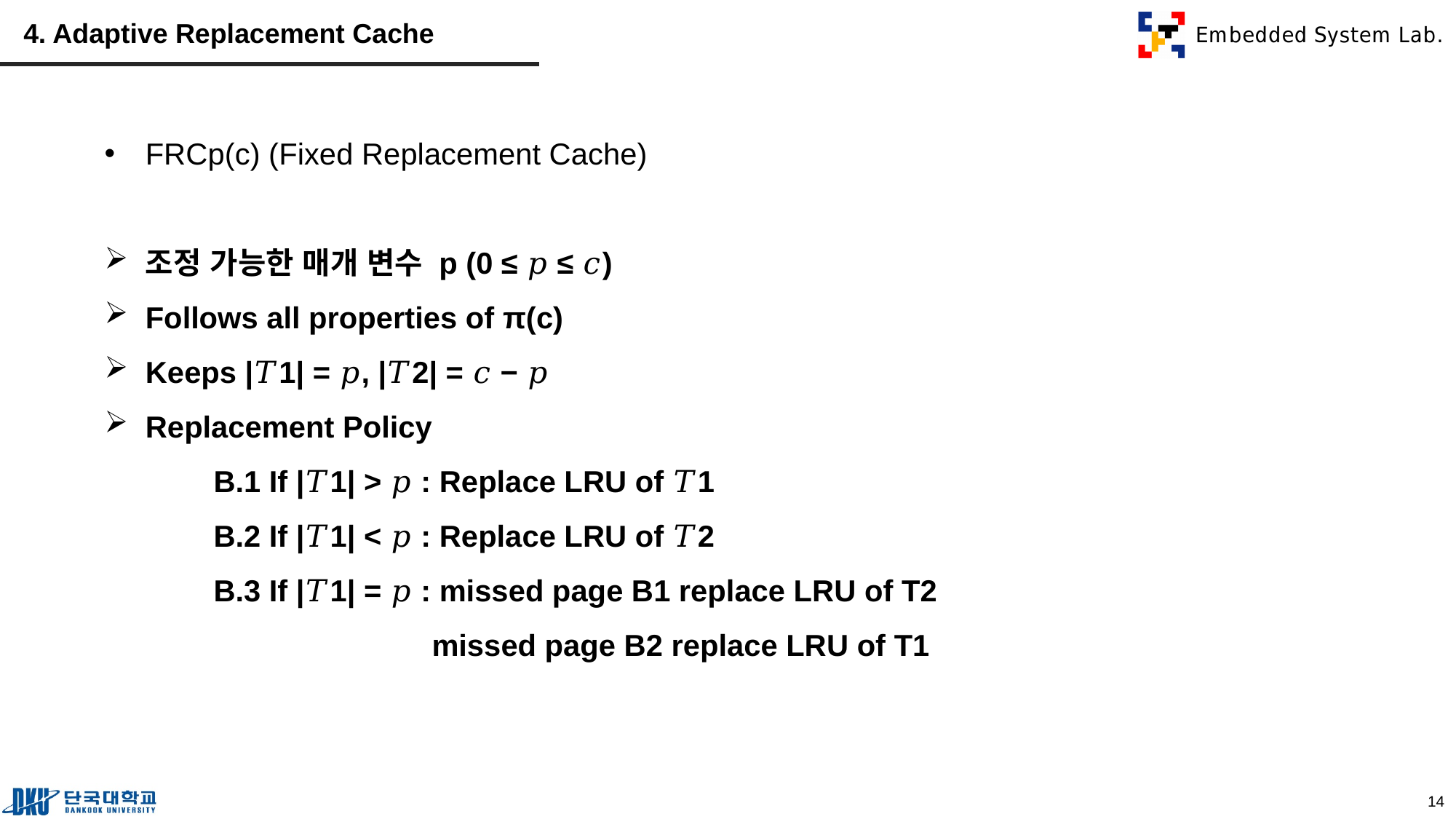

# 4. Adaptive Replacement Cache
FRCp(c) (Fixed Replacement Cache)

조정 가능한 매개 변수 p (0 ≤ 𝑝 ≤ 𝑐)
Follows all properties of π(c)
Keeps |𝑇1| = 𝑝, |𝑇2| = 𝑐 − 𝑝
Replacement Policy
	B.1 If |𝑇1| > 𝑝 : Replace LRU of 𝑇1
	B.2 If |𝑇1| < 𝑝 : Replace LRU of 𝑇2
	B.3 If |𝑇1| = 𝑝 : missed page B1 replace LRU of T2
			missed page B2 replace LRU of T1

14